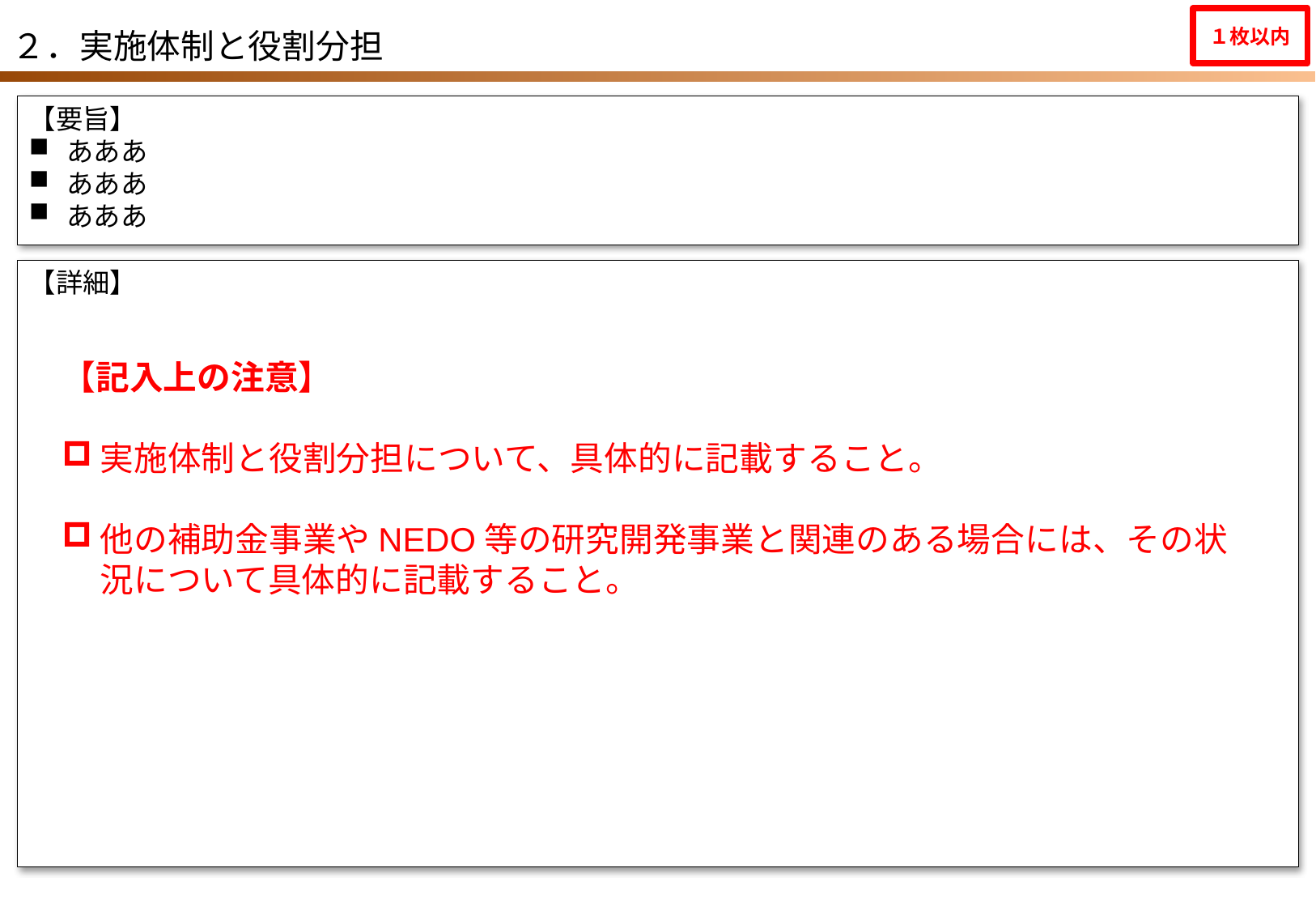

１枚以内
２．実施体制と役割分担

【要旨】
あああ
あああ
あああ
【詳細】
【記入上の注意】

実施体制と役割分担について、具体的に記載すること。

他の補助金事業やNEDO等の研究開発事業と関連のある場合には、その状況について具体的に記載すること。